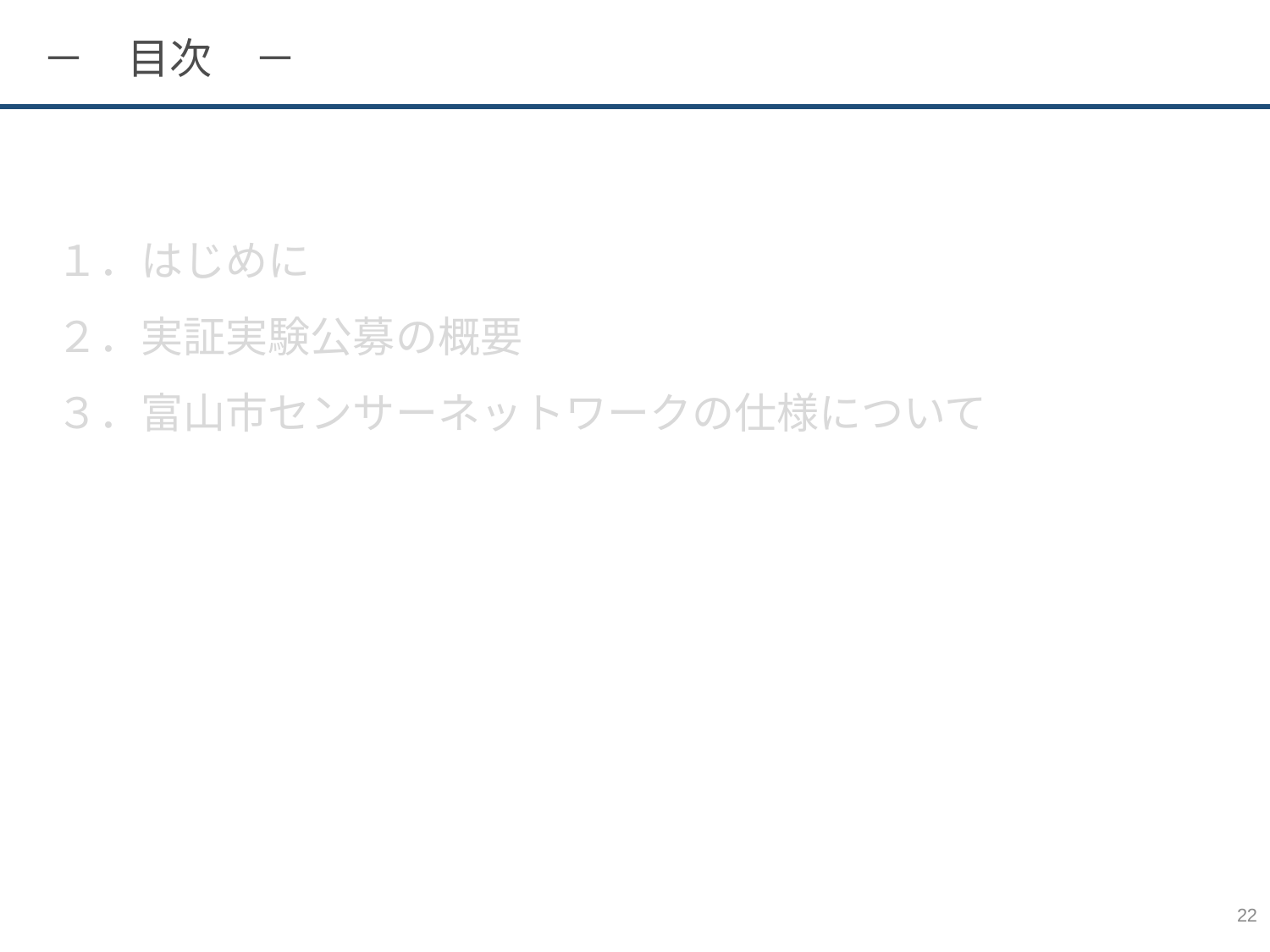

－　目次　－
１．はじめに
２．実証実験公募の概要
３．富山市センサーネットワークの仕様について
22